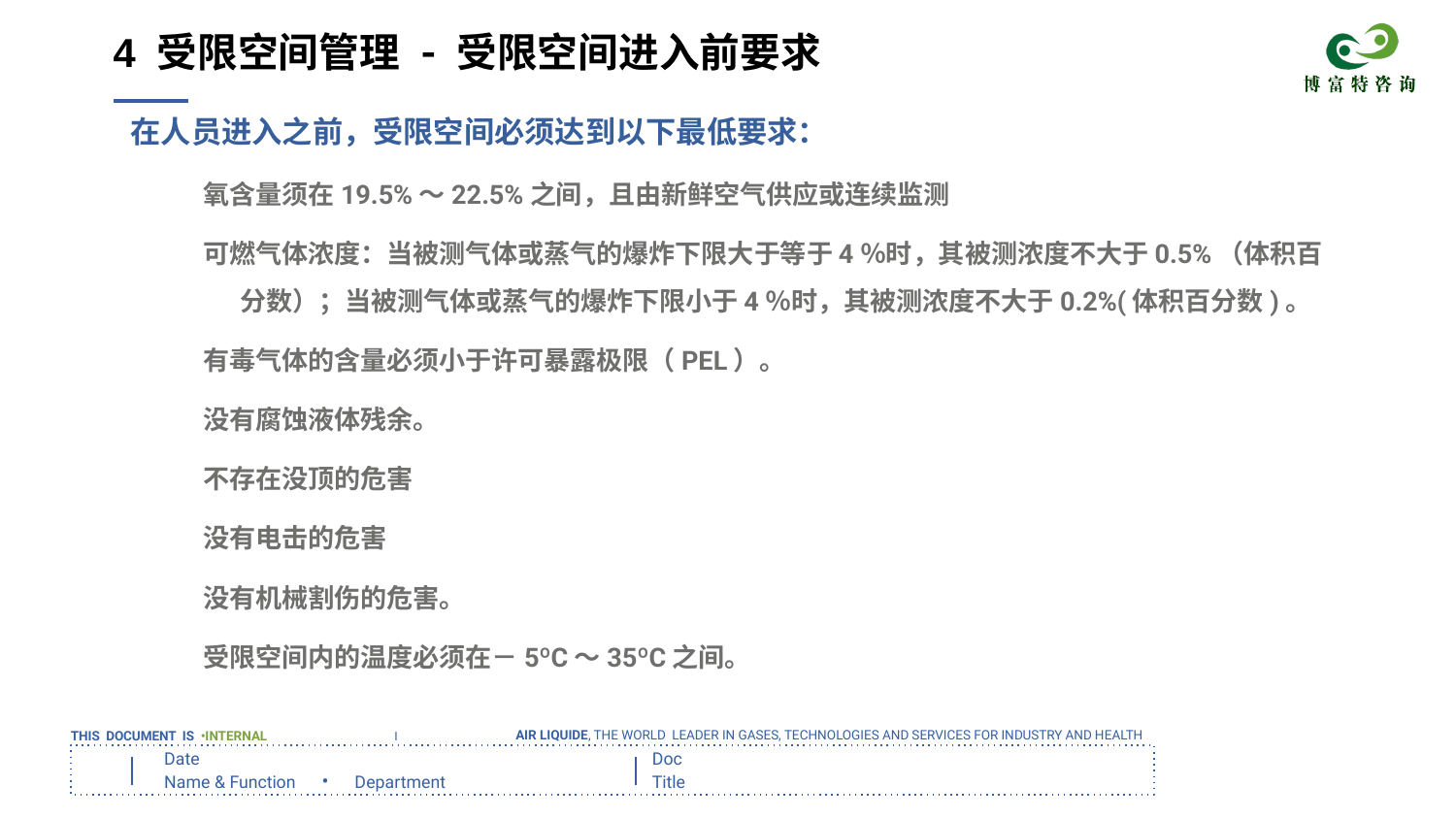

# 4 受限空间管理 - 受限空间进入前要求
在人员进入之前，受限空间必须达到以下最低要求：
氧含量须在19.5%～22.5%之间，且由新鲜空气供应或连续监测
可燃气体浓度：当被测气体或蒸气的爆炸下限大于等于4％时，其被测浓度不大于0.5%（体积百分数）；当被测气体或蒸气的爆炸下限小于4％时，其被测浓度不大于0.2%(体积百分数)。
有毒气体的含量必须小于许可暴露极限（PEL）。
没有腐蚀液体残余。
不存在没顶的危害
没有电击的危害
没有机械割伤的危害。
受限空间内的温度必须在－5ºC～35ºC之间。

13